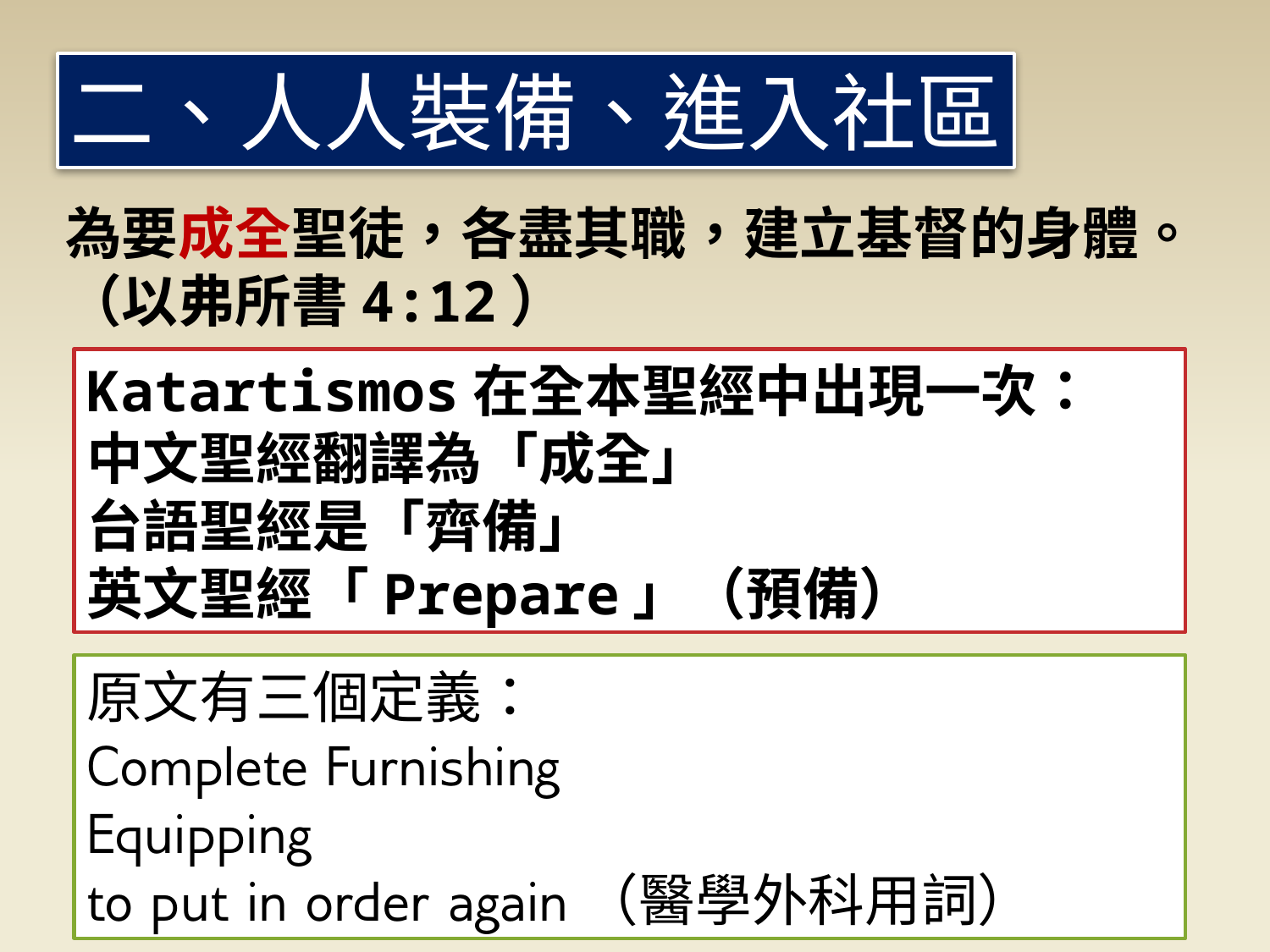

二、人人裝備、進入社區
為要成全聖徒，各盡其職，建立基督的身體。（以弗所書4:12）
Katartismos在全本聖經中出現一次：
中文聖經翻譯為「成全」
台語聖經是「齊備」
英文聖經「Prepare」（預備）
原文有三個定義：
Complete Furnishing
Equipping
to put in order again（醫學外科用詞）